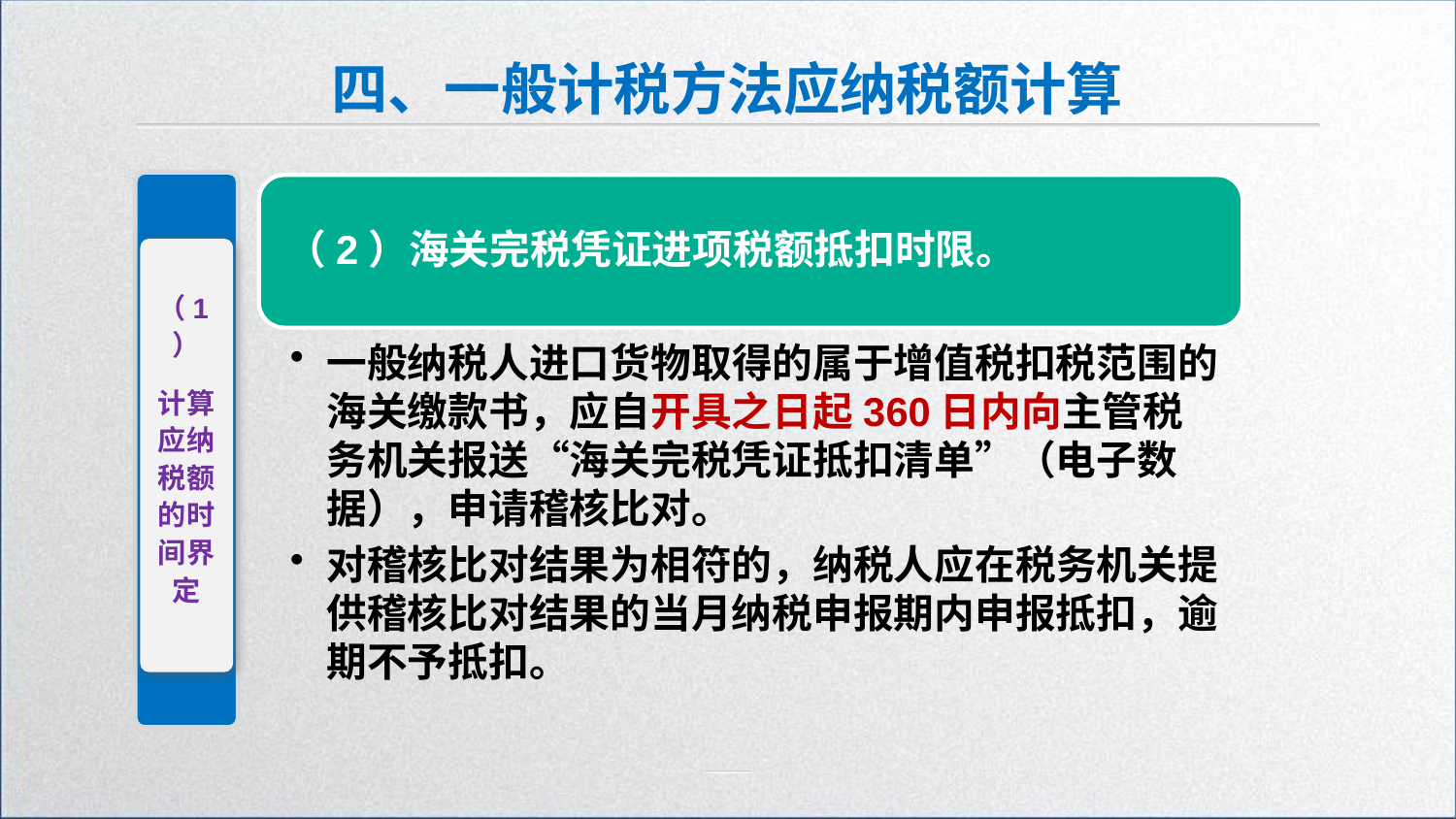

四、一般计税方法应纳税额计算

（2）海关完税凭证进项税额抵扣时限。
一般纳税人进口货物取得的属于增值税扣税范围的海关缴款书，应自开具之日起360日内向主管税务机关报送“海关完税凭证抵扣清单”（电子数据），申请稽核比对。
对稽核比对结果为相符的，纳税人应在税务机关提供稽核比对结果的当月纳税申报期内申报抵扣，逾期不予抵扣。
（1）
计算应纳税额的时间界定